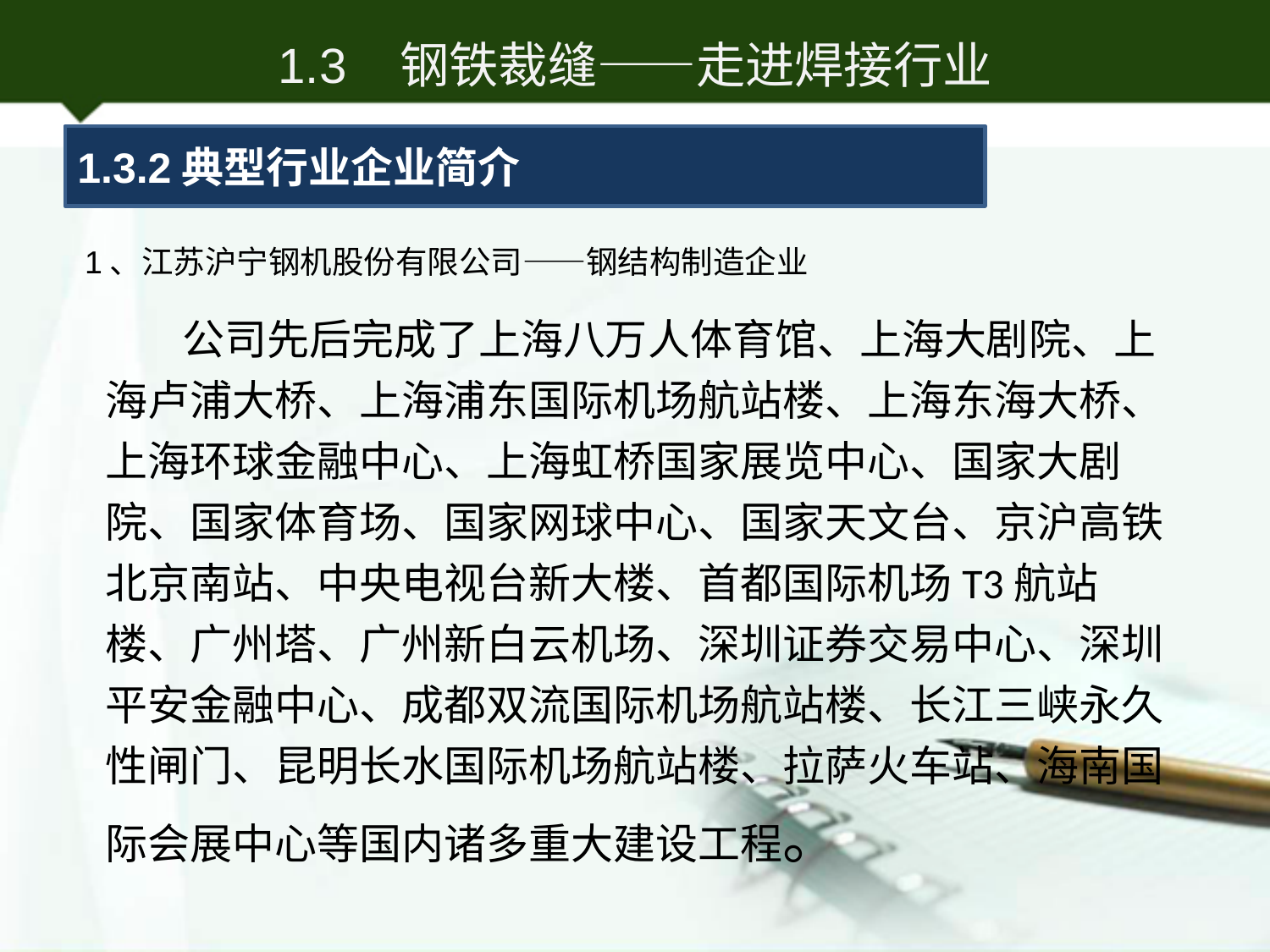

# 1.3   钢铁裁缝——走进焊接行业
1.3.2典型行业企业简介
1、江苏沪宁钢机股份有限公司——钢结构制造企业
            公司先后完成了上海八万人体育馆、上海大剧院、上海卢浦大桥、上海浦东国际机场航站楼、上海东海大桥、上海环球金融中心、上海虹桥国家展览中心、国家大剧院、国家体育场、国家网球中心、国家天文台、京沪高铁北京南站、中央电视台新大楼、首都国际机场T3航站楼、广州塔、广州新白云机场、深圳证券交易中心、深圳平安金融中心、成都双流国际机场航站楼、长江三峡永久性闸门、昆明长水国际机场航站楼、拉萨火车站、海南国际会展中心等国内诸多重大建设工程。